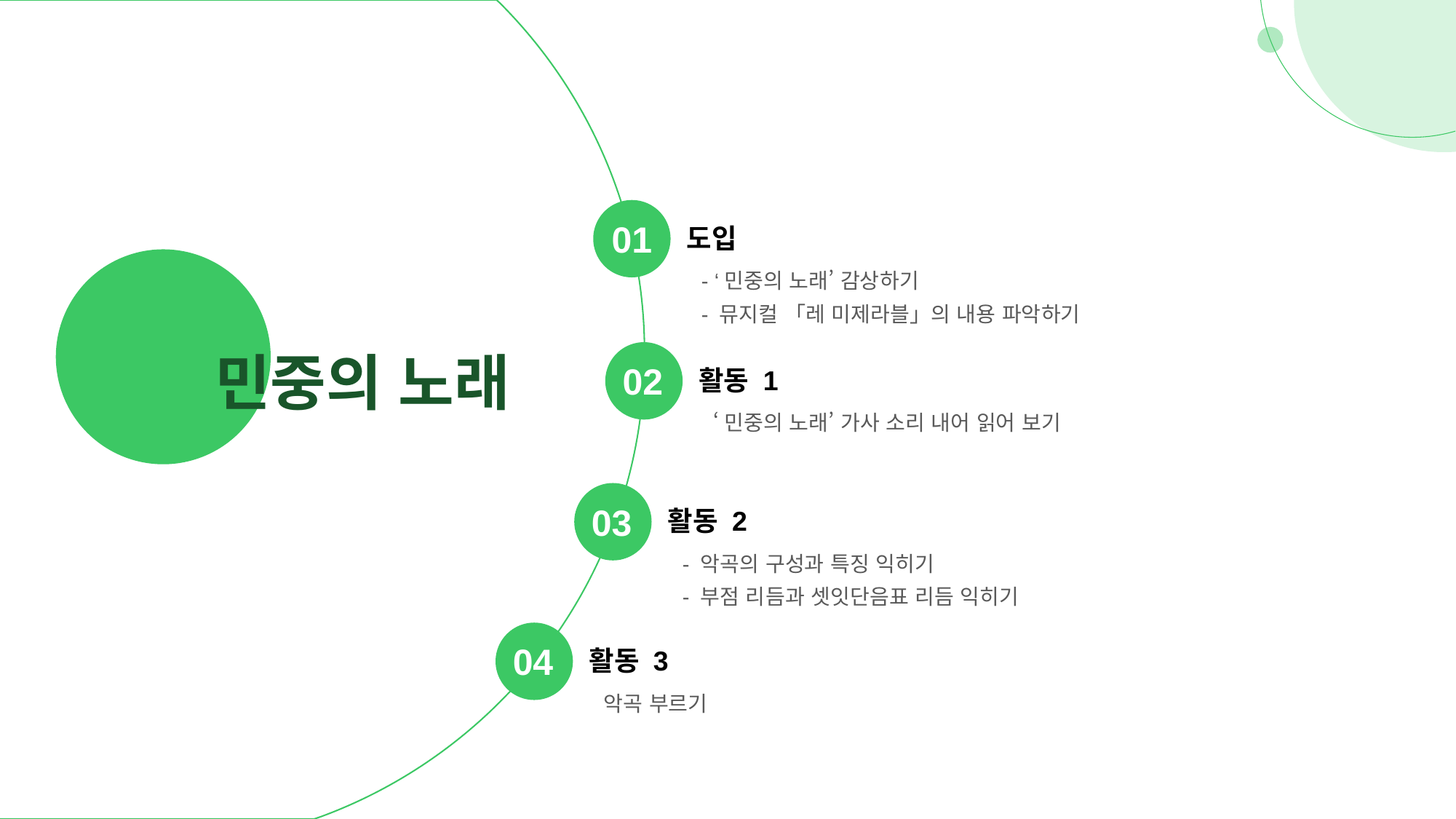

01
도입
- ‘민중의 노래’ 감상하기
- 뮤지컬 「레 미제라블」의 내용 파악하기

민중의 노래
02
활동 1
‘민중의 노래’ 가사 소리 내어 읽어 보기
03
활동 2
- 악곡의 구성과 특징 익히기
- 부점 리듬과 셋잇단음표 리듬 익히기
04
활동 3
악곡 부르기